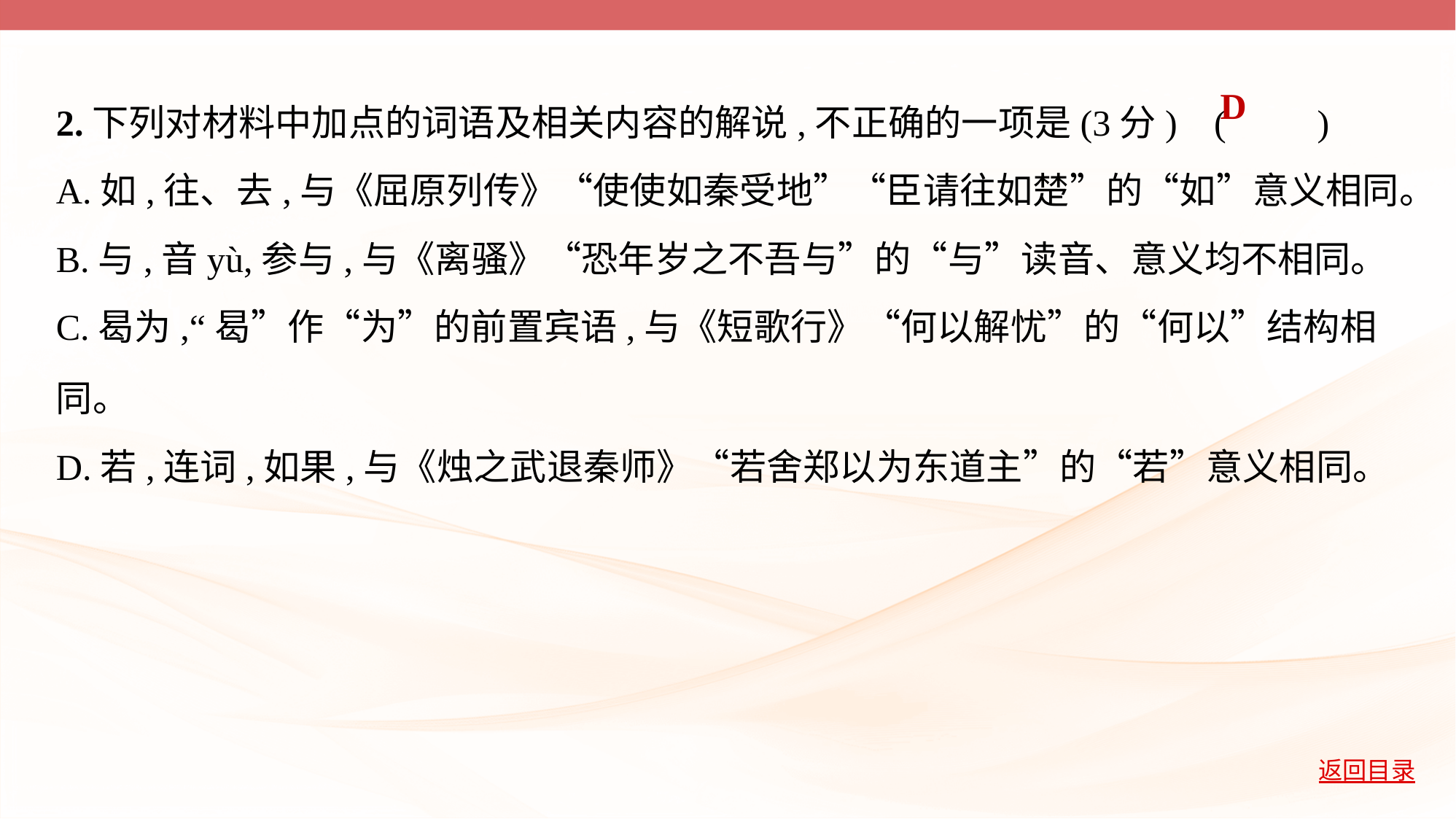

2.下列对材料中加点的词语及相关内容的解说,不正确的一项是(3分) (          )
A.如,往、去,与《屈原列传》“使使如秦受地”“臣请往如楚”的“如”意义相同。
B.与,音yù,参与,与《离骚》“恐年岁之不吾与”的“与”读音、意义均不相同。
C.曷为,“曷”作“为”的前置宾语,与《短歌行》“何以解忧”的“何以”结构相
D
同。
D.若,连词,如果,与《烛之武退秦师》“若舍郑以为东道主”的“若”意义相同。